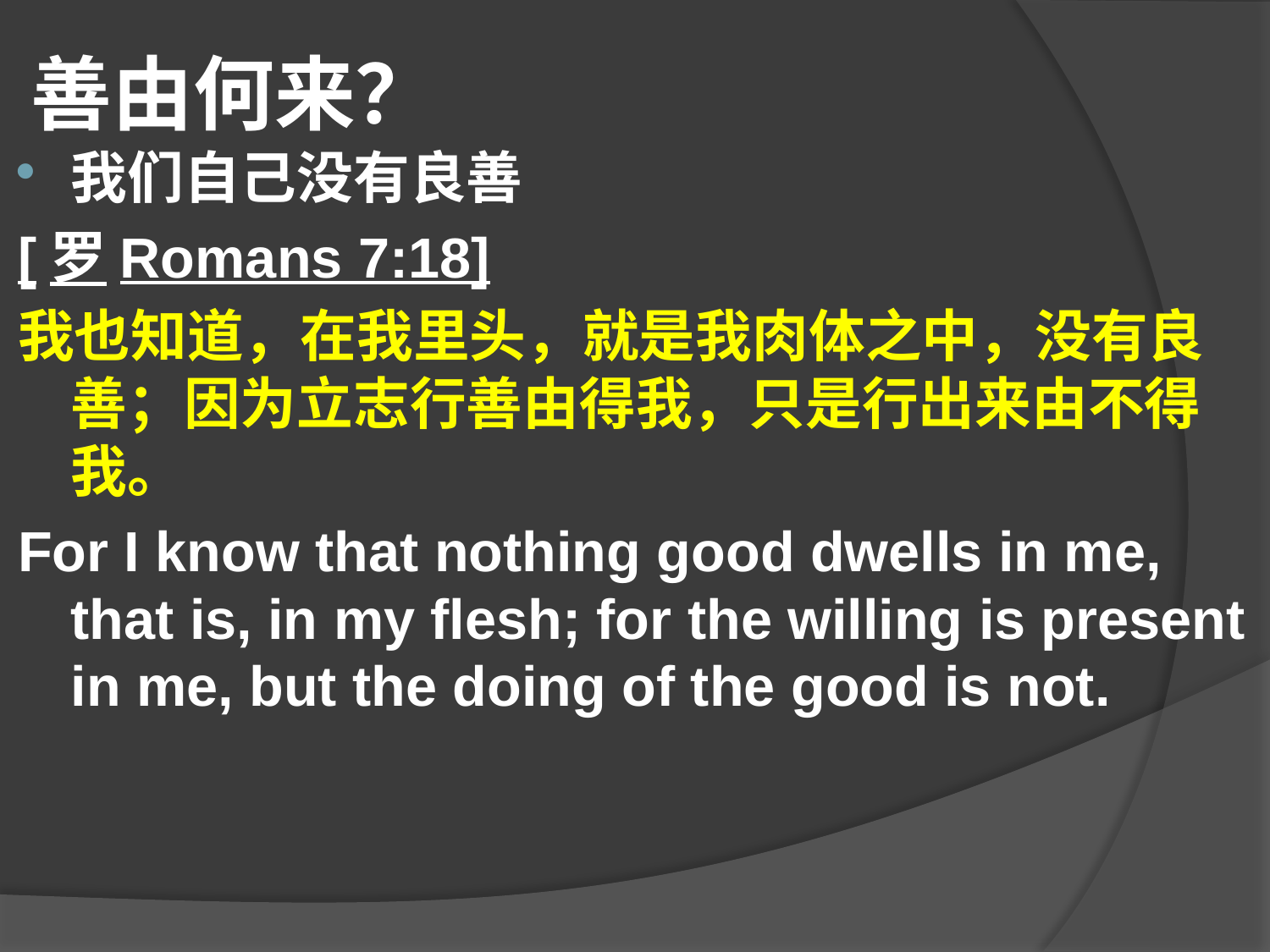

# 善由何来？
我们自己没有良善
[罗Romans 7:18]
我也知道，在我里头，就是我肉体之中，没有良善；因为立志行善由得我，只是行出来由不得我。
For I know that nothing good dwells in me, that is, in my flesh; for the willing is present in me, but the doing of the good is not.